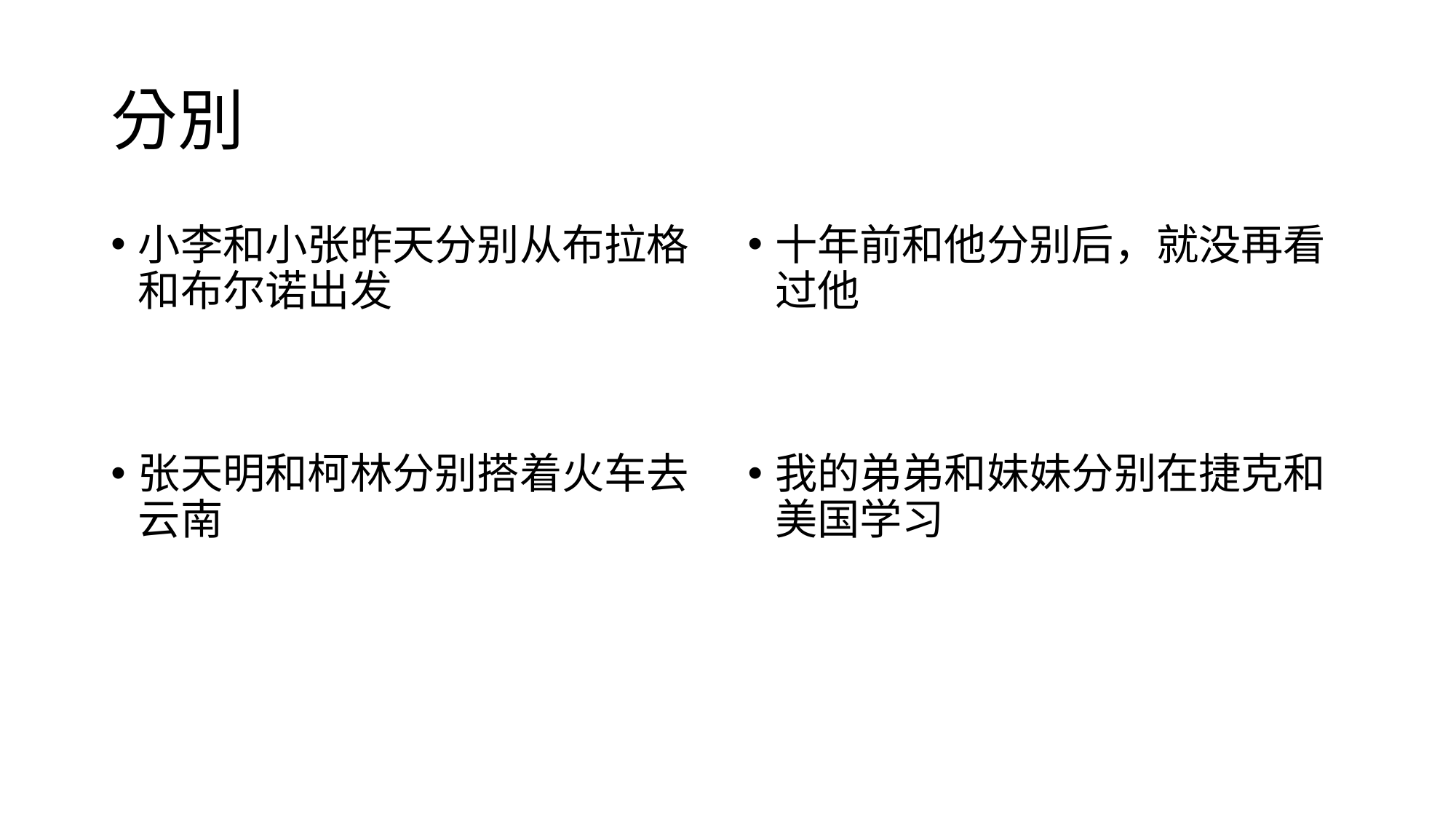

# 分別
小李和小张昨天分别从布拉格和布尔诺出发

张天明和柯林分别搭着火车去云南
十年前和他分别后，就没再看过他

我的弟弟和妹妹分别在捷克和美国学习